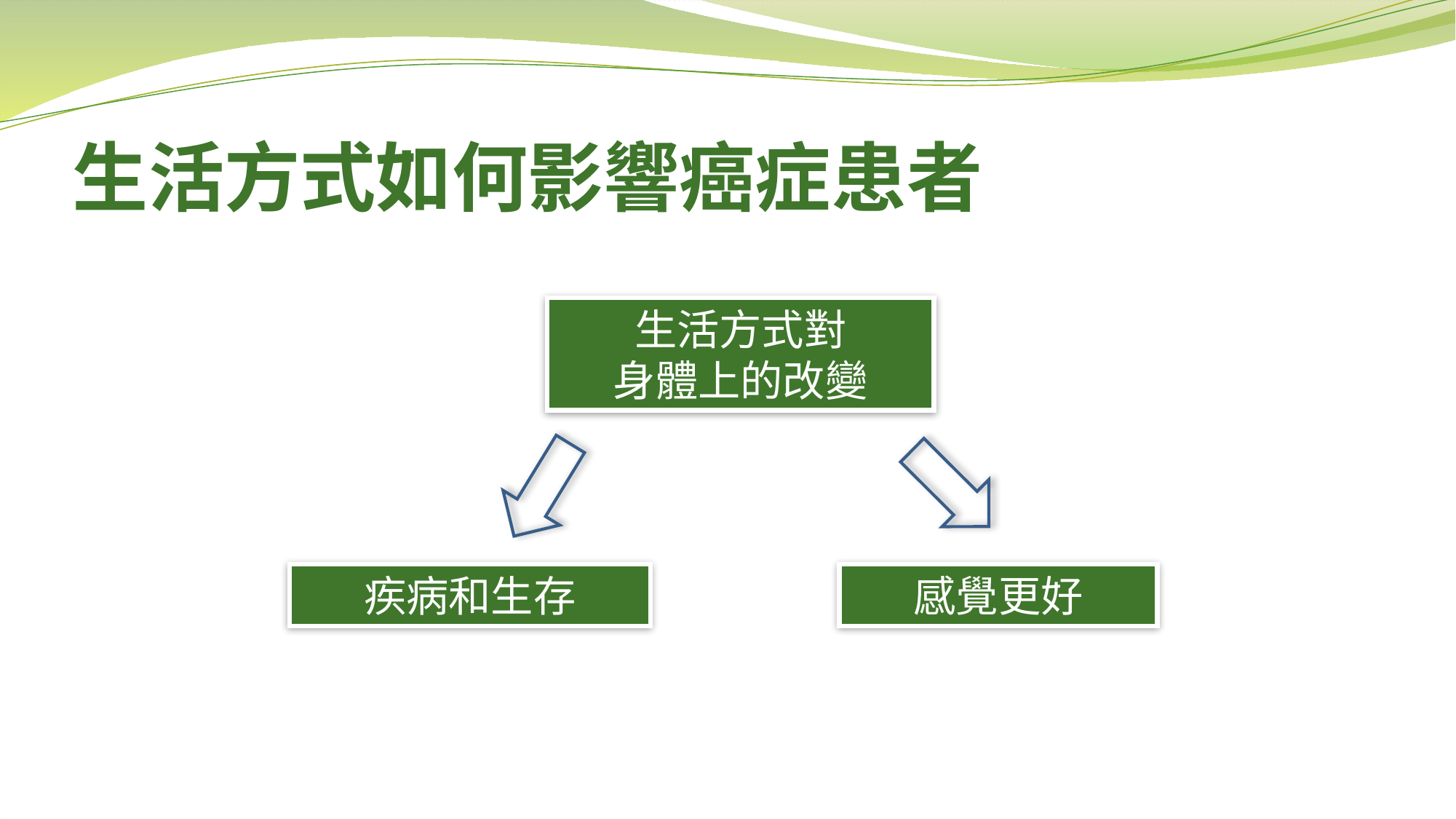

# 生活方式如何影響癌症患者

生活方式對
身體上的改變

疾病和生存
感覺更好